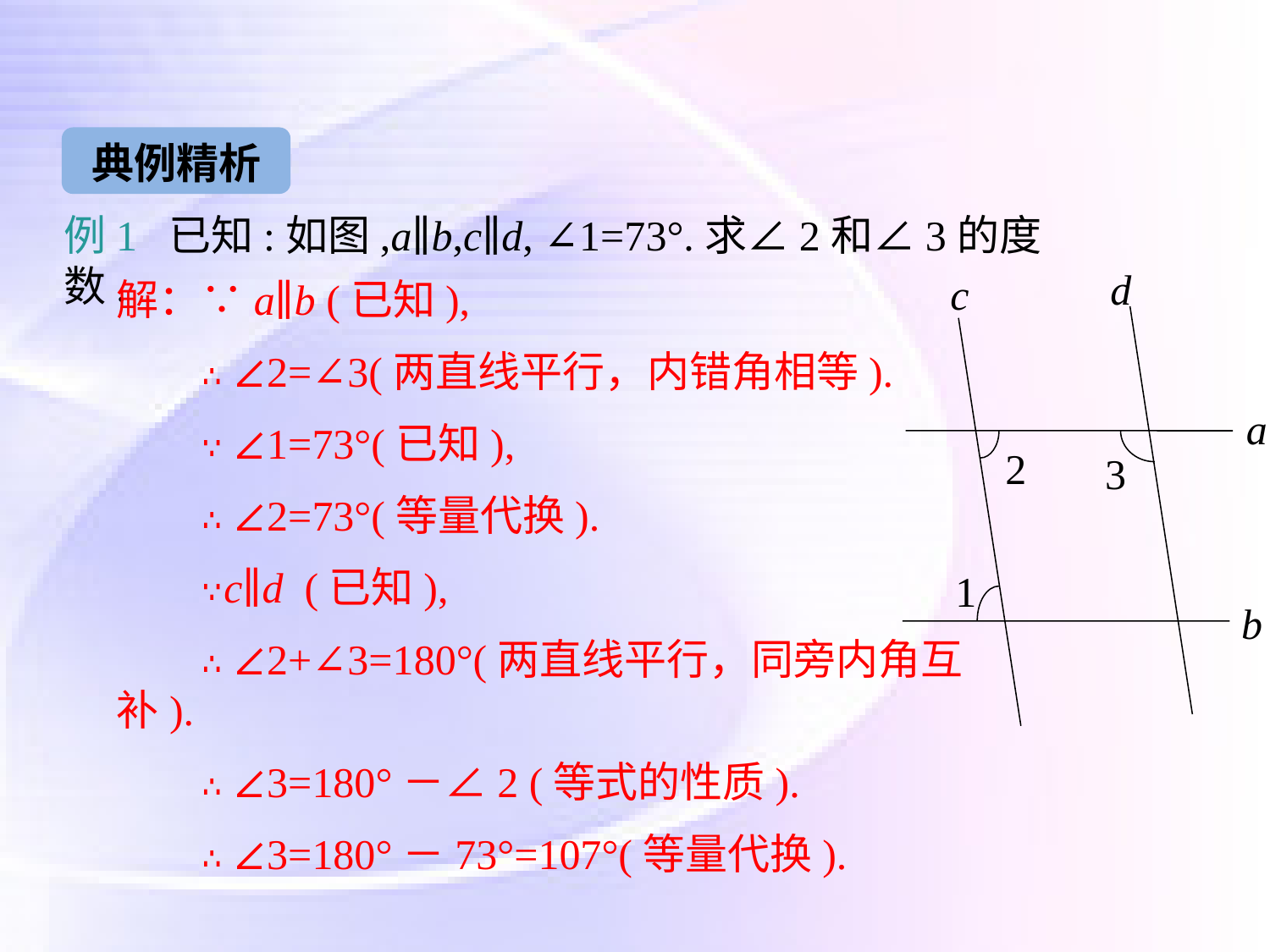

典例精析
例1  已知:如图,a∥b,c∥d, ∠1=73°.求∠2和∠3的度数.
d
c

a
2
3
1
b
解：∵a∥b (已知),
        ∴ ∠2=∠3(两直线平行，内错角相等).
        ∵ ∠1=73°(已知),
        ∴ ∠2=73°(等量代换).
        ∵c∥d  (已知),
        ∴ ∠2+∠3=180°(两直线平行，同旁内角互补).
        ∴ ∠3=180°－∠2 (等式的性质).
        ∴ ∠3=180°－73°=107°(等量代换).